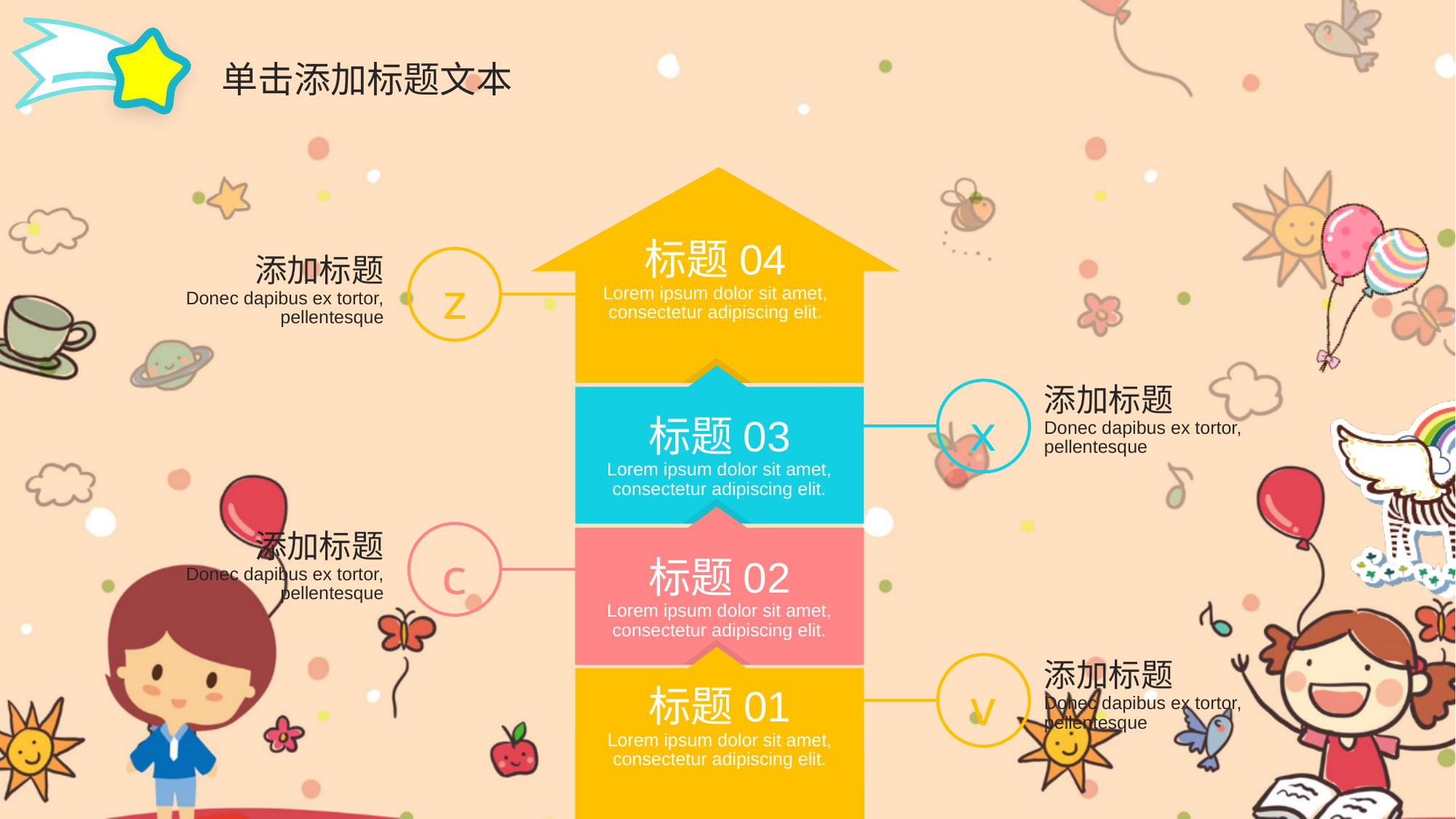

单击添加标题文本

标题04
Lorem ipsum dolor sit amet, consectetur adipiscing elit.
z
添加标题
Donec dapibus ex tortor, pellentesque

标题03
Lorem ipsum dolor sit amet, consectetur adipiscing elit.
添加标题
Donec dapibus ex tortor, pellentesque
x

标题02
Lorem ipsum dolor sit amet, consectetur adipiscing elit.

c
添加标题
Donec dapibus ex tortor, pellentesque

标题01
Lorem ipsum dolor sit amet, consectetur adipiscing elit.

添加标题
Donec dapibus ex tortor, pellentesque
v